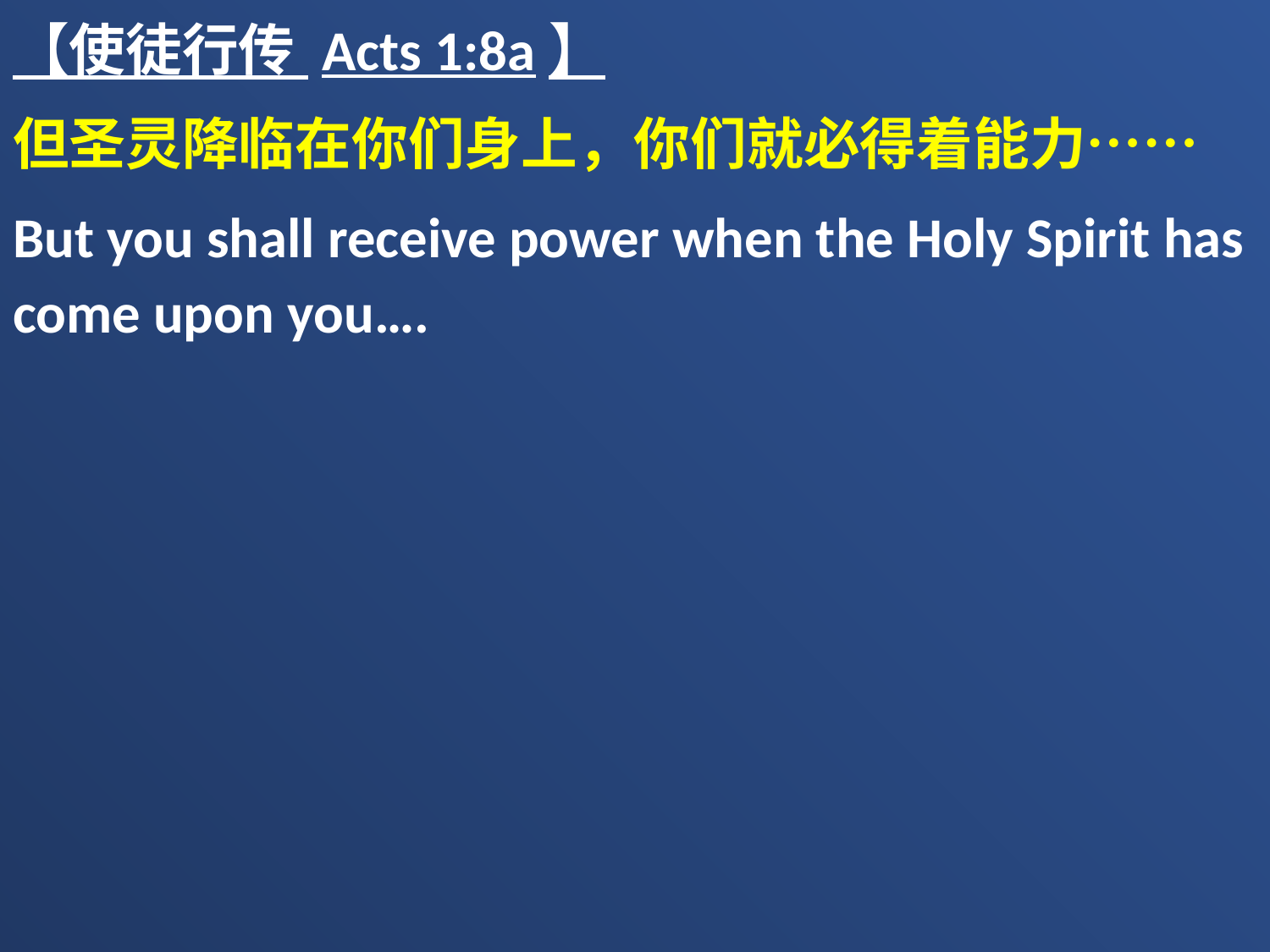

【使徒行传 Acts 1:8a】
但圣灵降临在你们身上，你们就必得着能力……
But you shall receive power when the Holy Spirit has come upon you….